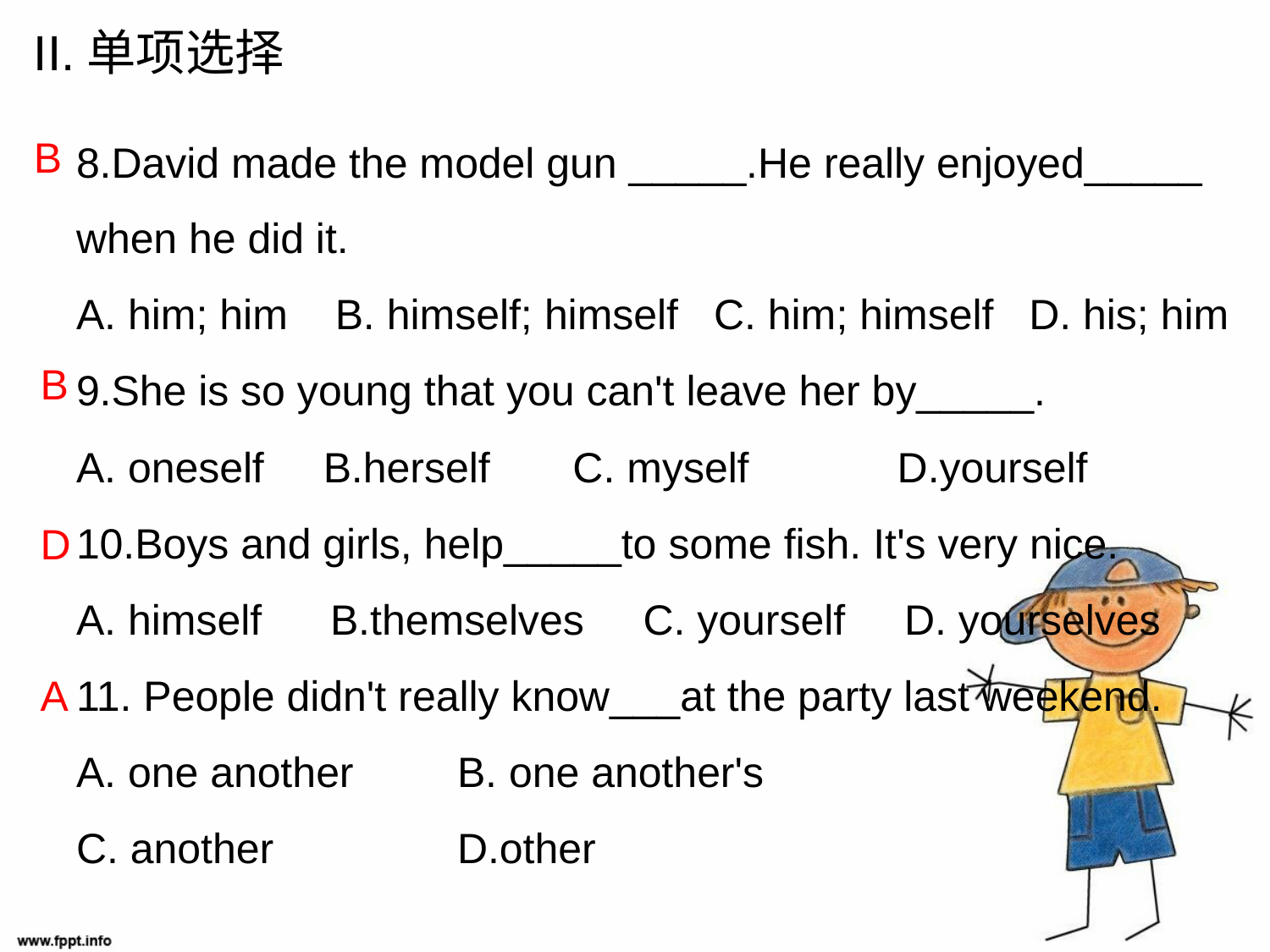

II.单项选择
8.David made the model gun _____.He really enjoyed_____
when he did it.
A. him; him    B. himself; himself   C. him; himself   D. his; him
9.She is so young that you can't leave her by_____.
A. oneself     B.herself       C. myself	     D.yourself
10.Boys and girls, help_____to some fish. It's very nice.
A. himself	B.themselves     C. yourself     D. yourselves
11. People didn't really know___at the party last weekend.
A. one another 	B. one another's
C. another		D.other
B
B
D
A